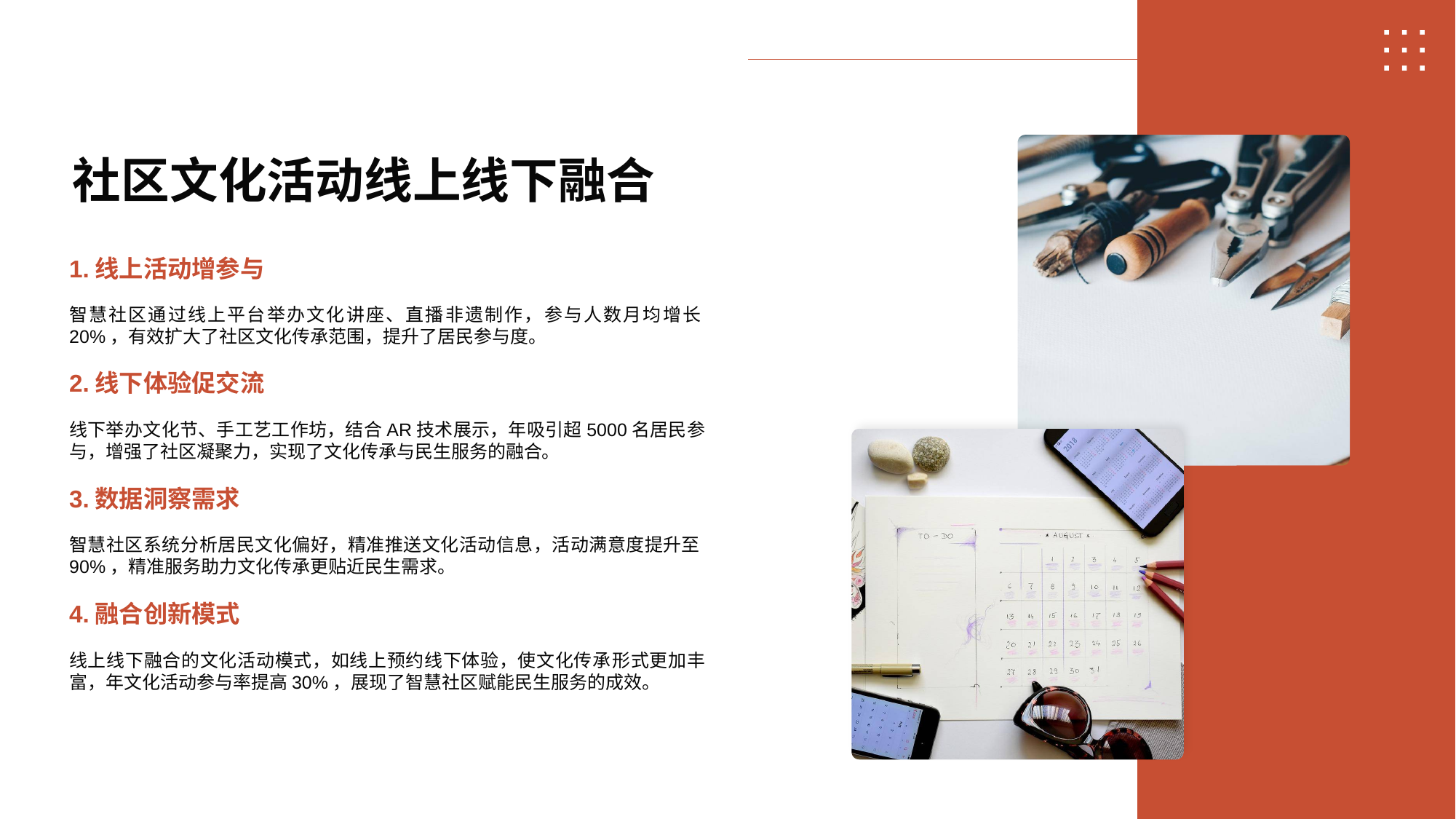

社区文化活动线上线下融合

1.线上活动增参与
智慧社区通过线上平台举办文化讲座、直播非遗制作，参与人数月均增长20%，有效扩大了社区文化传承范围，提升了居民参与度。
2.线下体验促交流
线下举办文化节、手工艺工作坊，结合AR技术展示，年吸引超5000名居民参与，增强了社区凝聚力，实现了文化传承与民生服务的融合。
3.数据洞察需求
智慧社区系统分析居民文化偏好，精准推送文化活动信息，活动满意度提升至90%，精准服务助力文化传承更贴近民生需求。
4.融合创新模式
线上线下融合的文化活动模式，如线上预约线下体验，使文化传承形式更加丰富，年文化活动参与率提高30%，展现了智慧社区赋能民生服务的成效。